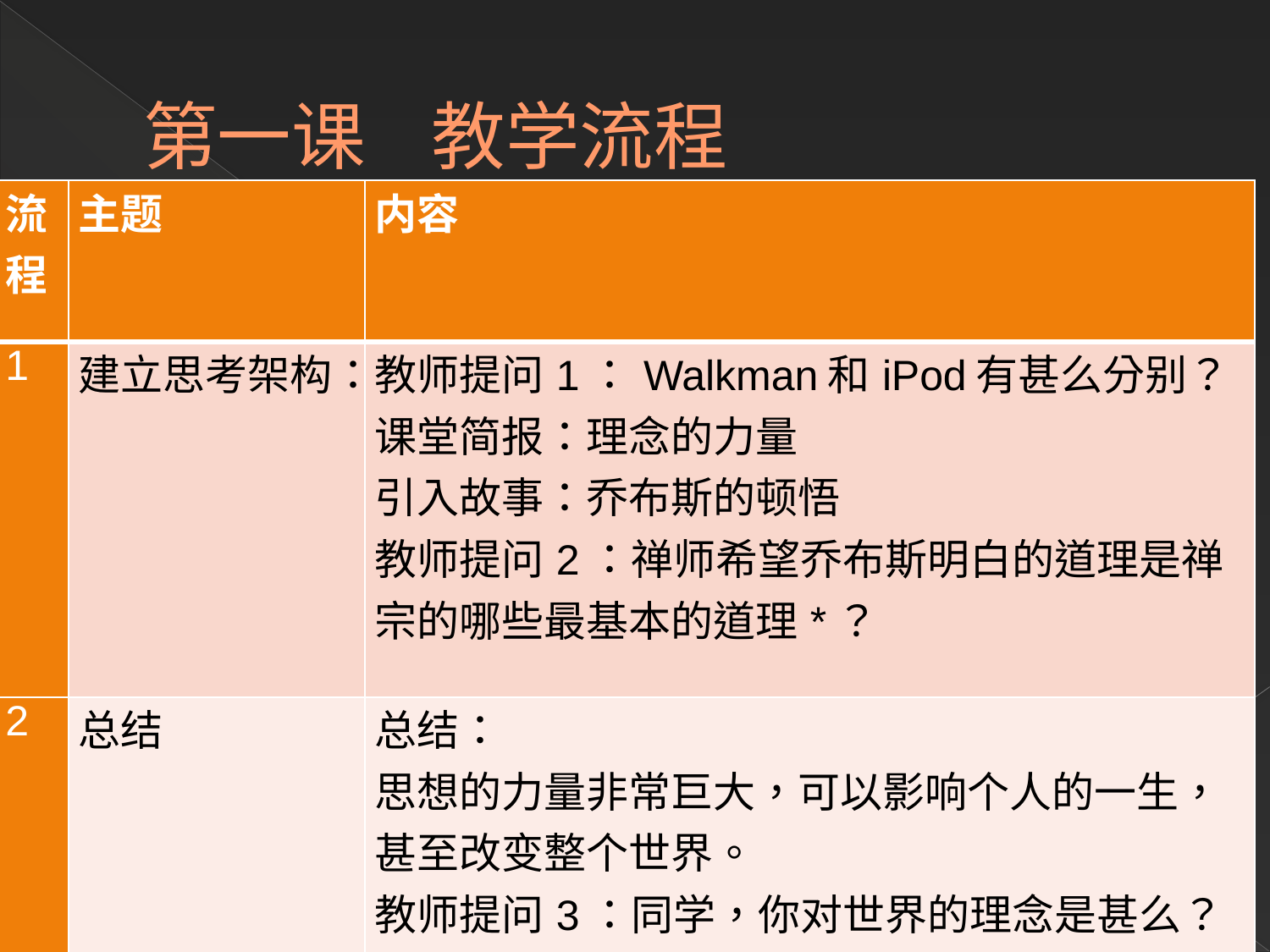

# 第一课    教学流程
| 流程 | 主题 | 内容 |
| --- | --- | --- |
| 1 | 建立思考架构： | 教师提问1：Walkman和iPod有甚么分别？ 课堂简报：理念的力量 引入故事：乔布斯的顿悟 教师提问2：禅师希望乔布斯明白的道理是禅宗的哪些最基本的道理\*？ |
| 2 | 总结 | 总结： 思想的力量非常巨大，可以影响个人的一生，甚至改变整个世界。 教师提问3：同学，你对世界的理念是甚么？受了谁的影响？如果没有，你会怎样去寻找自己的理念？ |